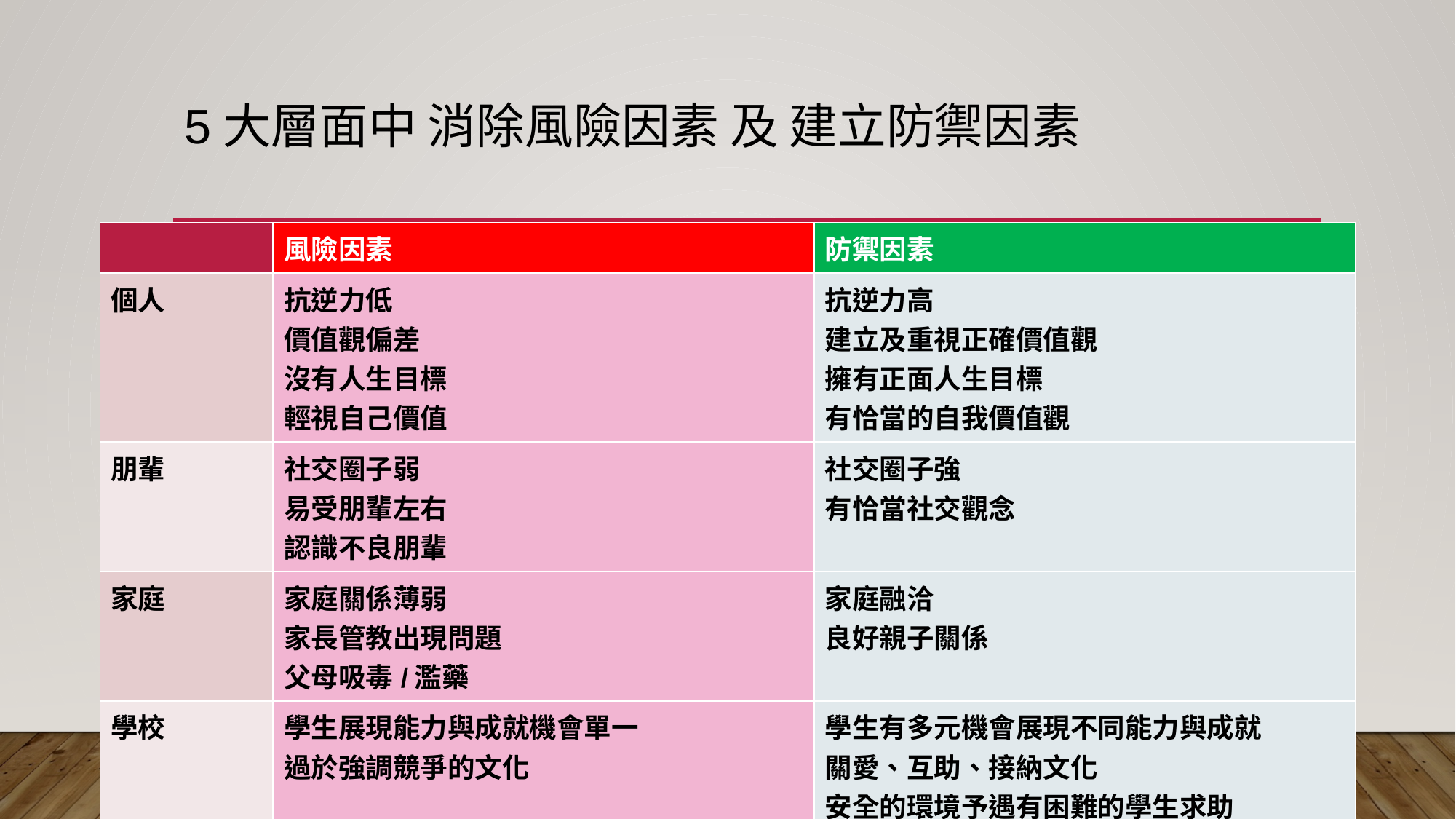

# 5大層面中 消除風險因素 及 建立防禦因素
|  | 風險因素 | 防禦因素 |
| --- | --- | --- |
| 個人 | 抗逆力低 價值觀偏差 沒有人生目標 輕視自己價值 | 抗逆力高 建立及重視正確價值觀 擁有正面人生目標 有恰當的自我價值觀 |
| 朋輩 | 社交圈子弱 易受朋輩左右 認識不良朋輩 | 社交圈子強 有恰當社交觀念 |
| 家庭 | 家庭關係薄弱 家長管教出現問題 父母吸毒/濫藥 | 家庭融洽 良好親子關係 |
| 學校 | 學生展現能力與成就機會單一 過於強調競爭的文化 | 學生有多元機會展現不同能力與成就 關愛、互助、接納文化 安全的環境予遇有困難的學生求助 |
| 社區 | 容易接觸毒品 傳統文化習俗上對草本藥物的利用 | 有完善法例，配合有效執法及掃蕩 |